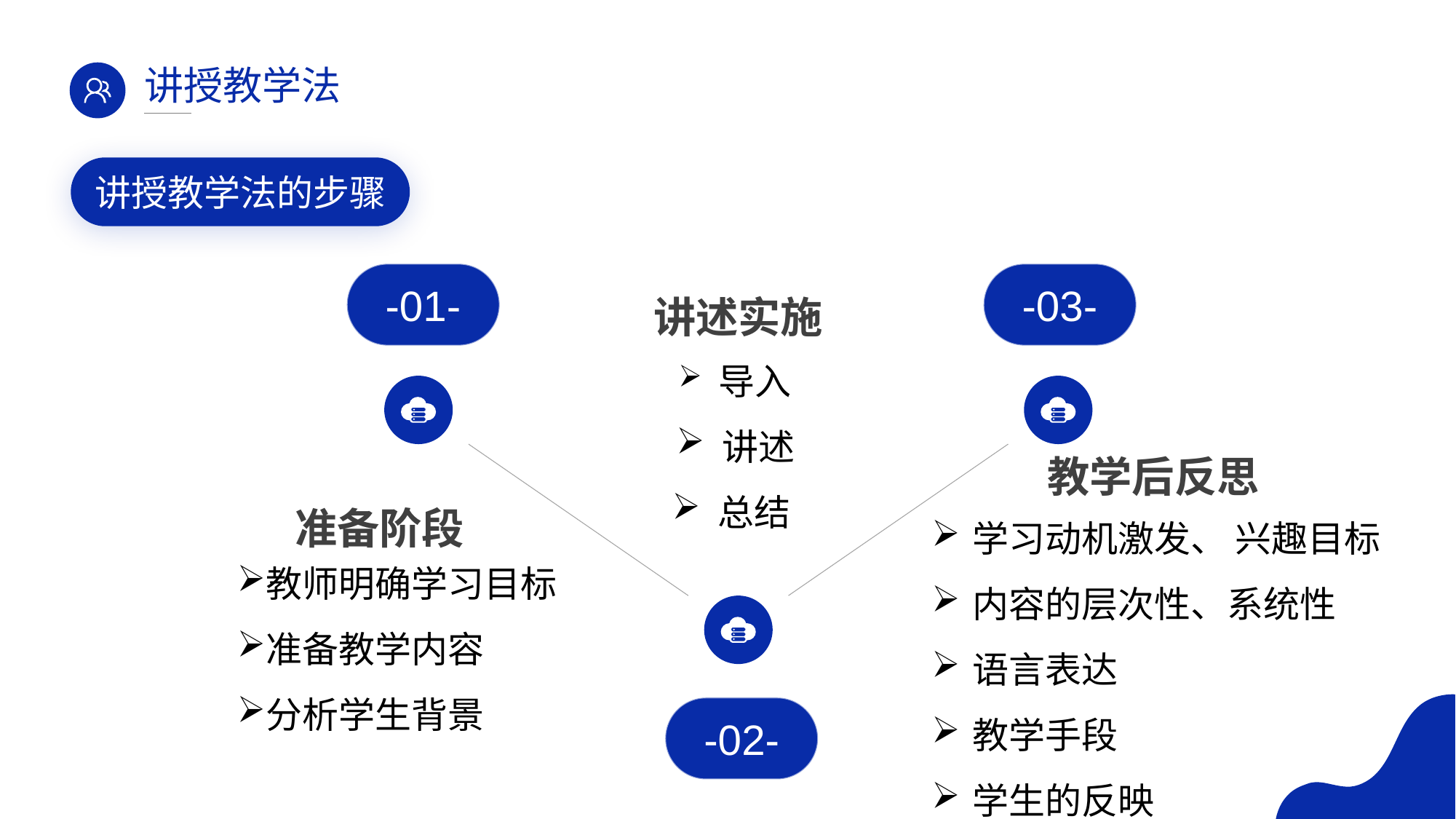

讲授教学法
讲授教学法的步骤
-01-
-03-
讲述实施
 导入
 讲述
 总结

教学后反思
学习动机激发、 兴趣目标
内容的层次性、系统性
语言表达
教学手段
学生的反映
准备阶段
教师明确学习目标
准备教学内容
分析学生背景

-02-